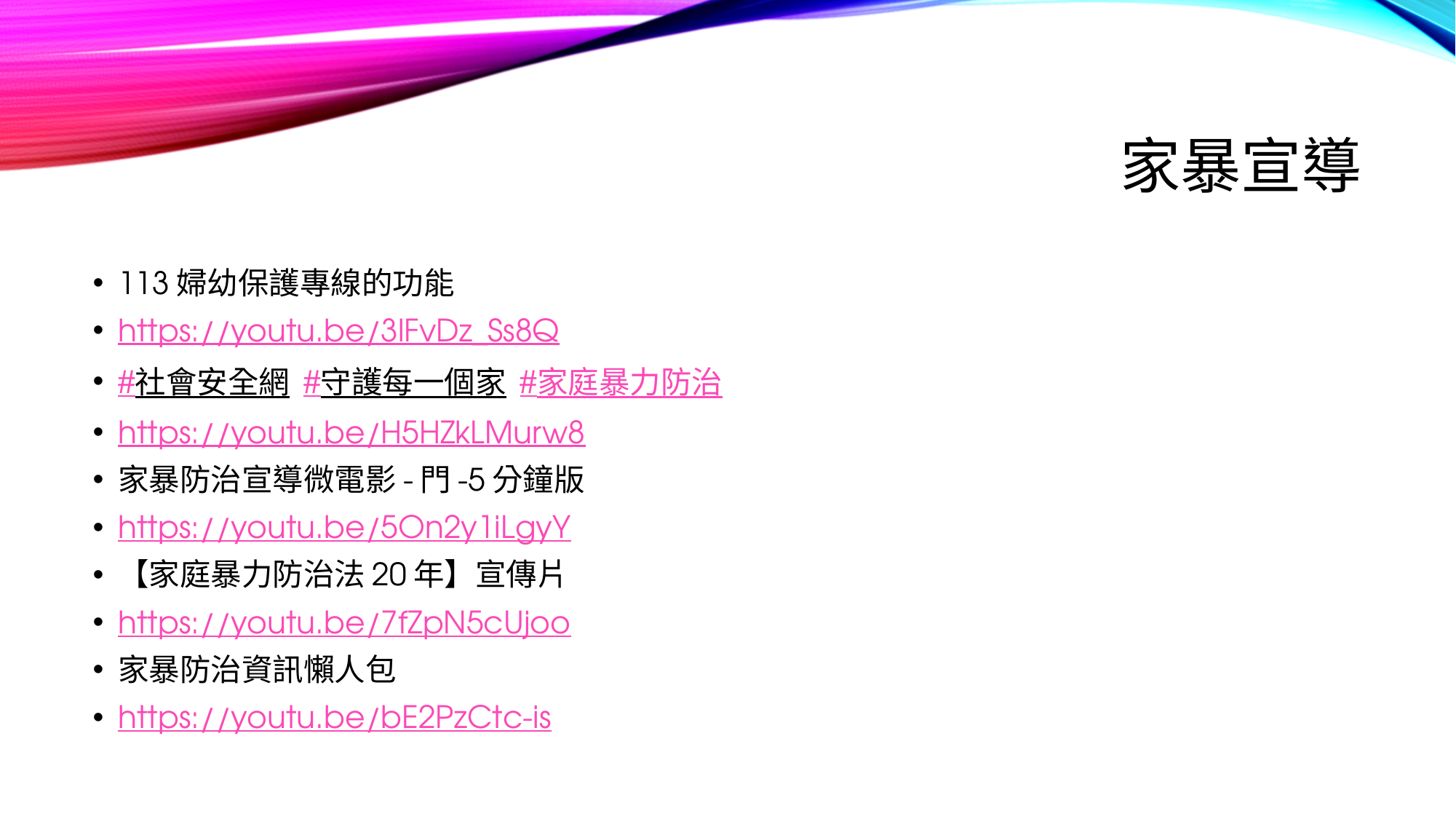

# 家暴宣導
113婦幼保護專線的功能
https://youtu.be/3lFvDz_Ss8Q
#社會安全網 #守護每一個家 #家庭暴力防治
https://youtu.be/H5HZkLMurw8
家暴防治宣導微電影-門-5分鐘版
https://youtu.be/5On2y1iLgyY
【家庭暴力防治法20年】宣傳片
https://youtu.be/7fZpN5cUjoo
家暴防治資訊懶人包
https://youtu.be/bE2PzCtc-is